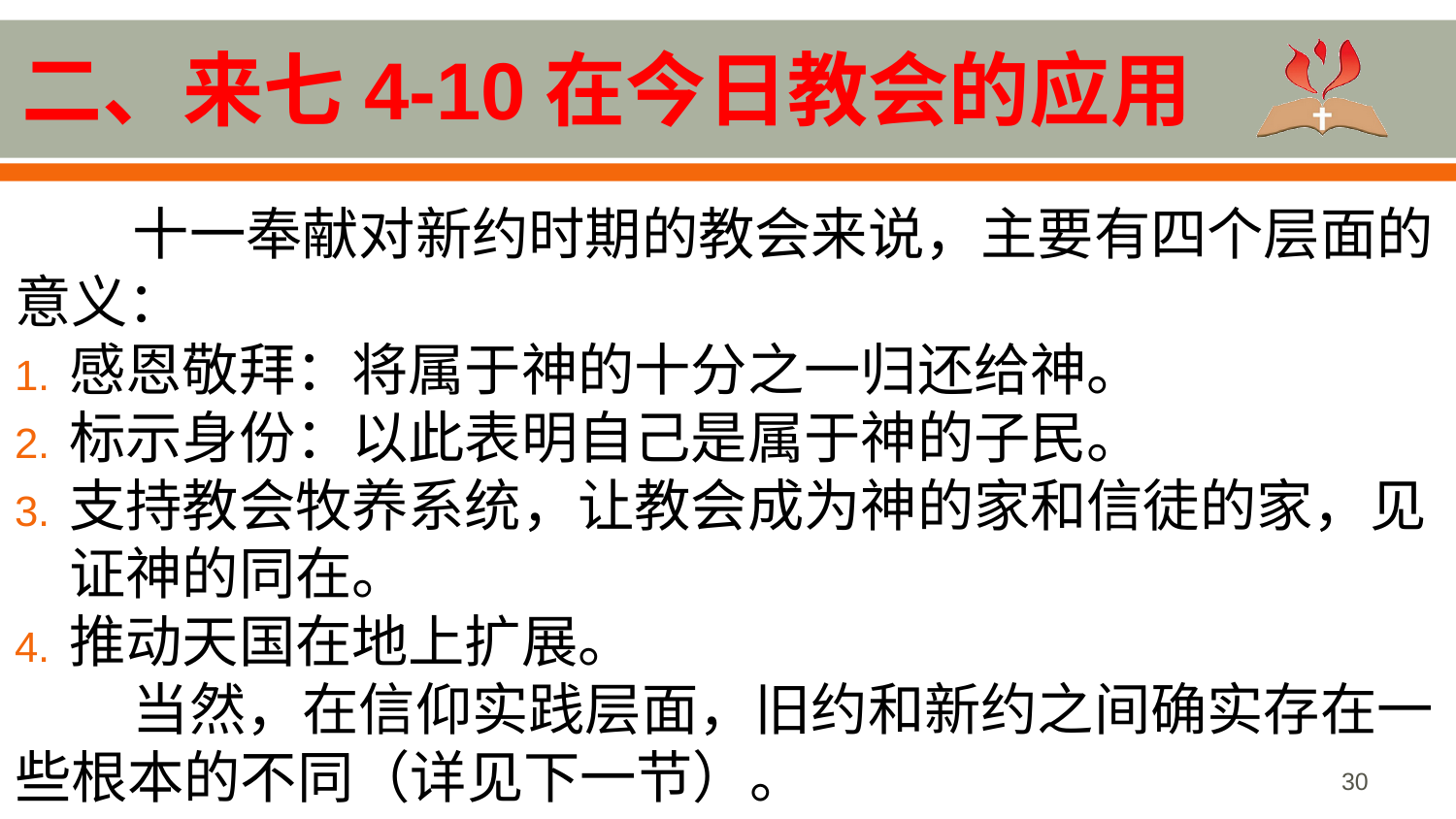

# 二、来七4-10在今日教会的应用
十一奉献对新约时期的教会来说，主要有四个层面的意义：
感恩敬拜：将属于神的十分之一归还给神。
标示身份：以此表明自己是属于神的子民。
支持教会牧养系统，让教会成为神的家和信徒的家，见证神的同在。
推动天国在地上扩展。
当然，在信仰实践层面，旧约和新约之间确实存在一些根本的不同（详见下一节）。

30